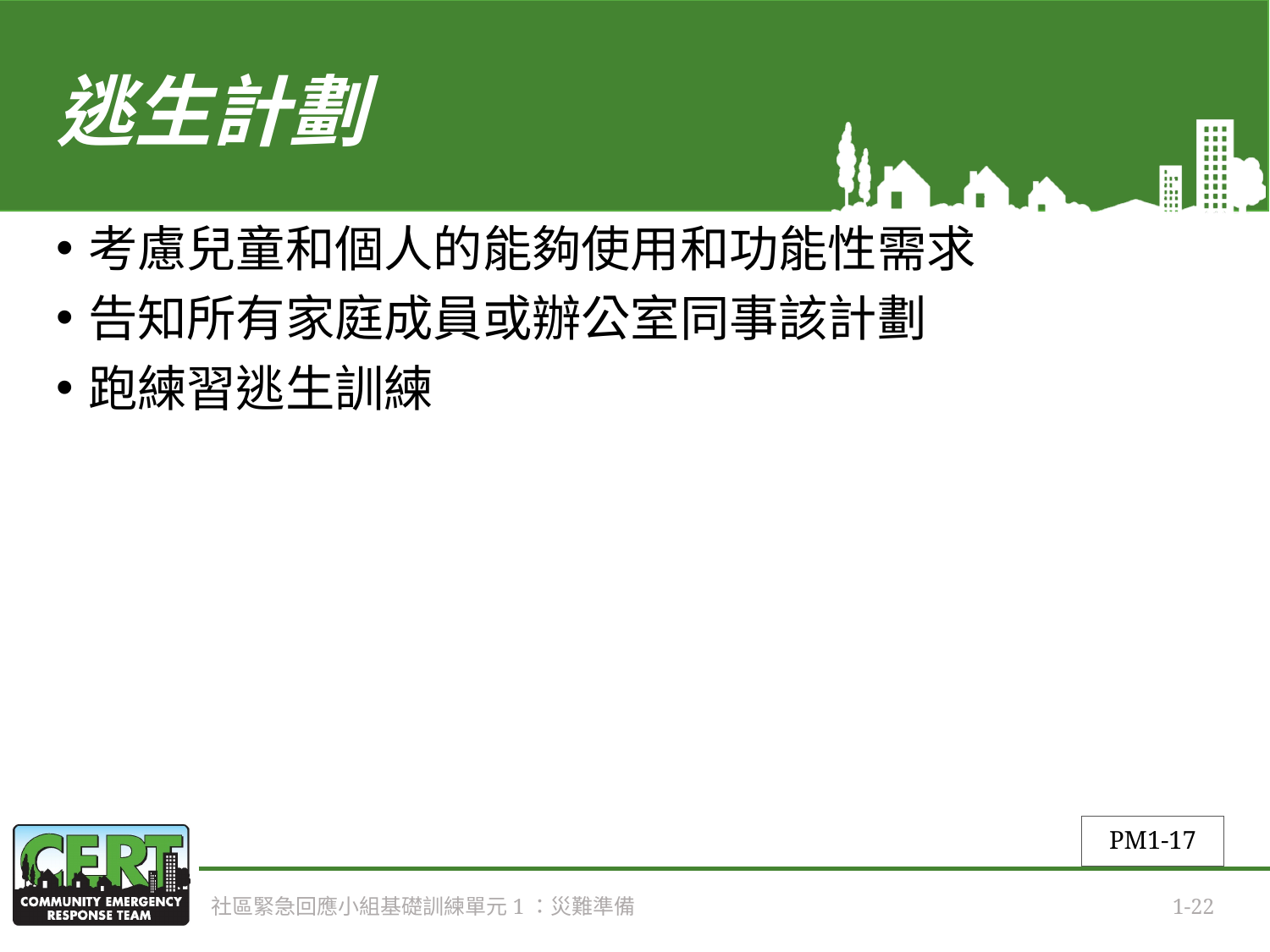

# 逃生計劃
考慮兒童和個人的能夠使用和功能性需求
告知所有家庭成員或辦公室同事該計劃
跑練習逃生訓練
PM1-17
社區緊急回應小組基礎訓練單元1：災難準備
1-22